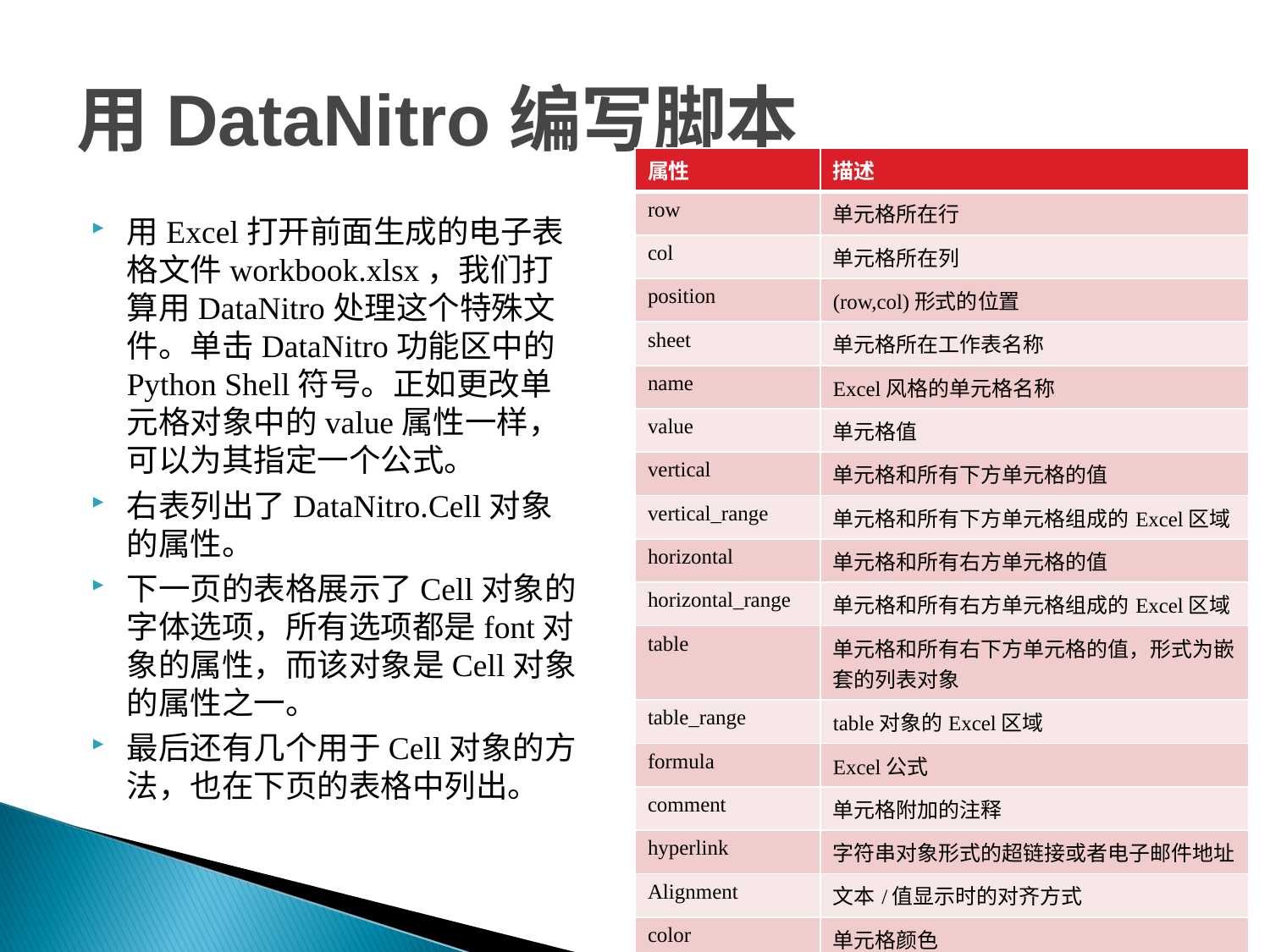

# 用DataNitro编写脚本
| 属性 | 描述 |
| --- | --- |
| row | 单元格所在行 |
| col | 单元格所在列 |
| position | (row,col)形式的位置 |
| sheet | 单元格所在工作表名称 |
| name | Excel风格的单元格名称 |
| value | 单元格值 |
| vertical | 单元格和所有下方单元格的值 |
| vertical\_range | 单元格和所有下方单元格组成的Excel区域 |
| horizontal | 单元格和所有右方单元格的值 |
| horizontal\_range | 单元格和所有右方单元格组成的Excel区域 |
| table | 单元格和所有右下方单元格的值，形式为嵌套的列表对象 |
| table\_range | table对象的Excel区域 |
| formula | Excel公式 |
| comment | 单元格附加的注释 |
| hyperlink | 字符串对象形式的超链接或者电子邮件地址 |
| Alignment | 文本/值显示时的对齐方式 |
| color | 单元格颜色 |
| df | 直接向电子表格写入的pandas.DataFrame对象 |
用Excel打开前面生成的电子表格文件workbook.xlsx，我们打算用DataNitro处理这个特殊文件。单击DataNitro功能区中的Python Shell符号。正如更改单元格对象中的value属性一样，可以为其指定一个公式。
右表列出了DataNitro.Cell对象的属性。
下一页的表格展示了Cell对象的字体选项，所有选项都是font对象的属性，而该对象是Cell对象的属性之一。
最后还有几个用于Cell对象的方法，也在下页的表格中列出。